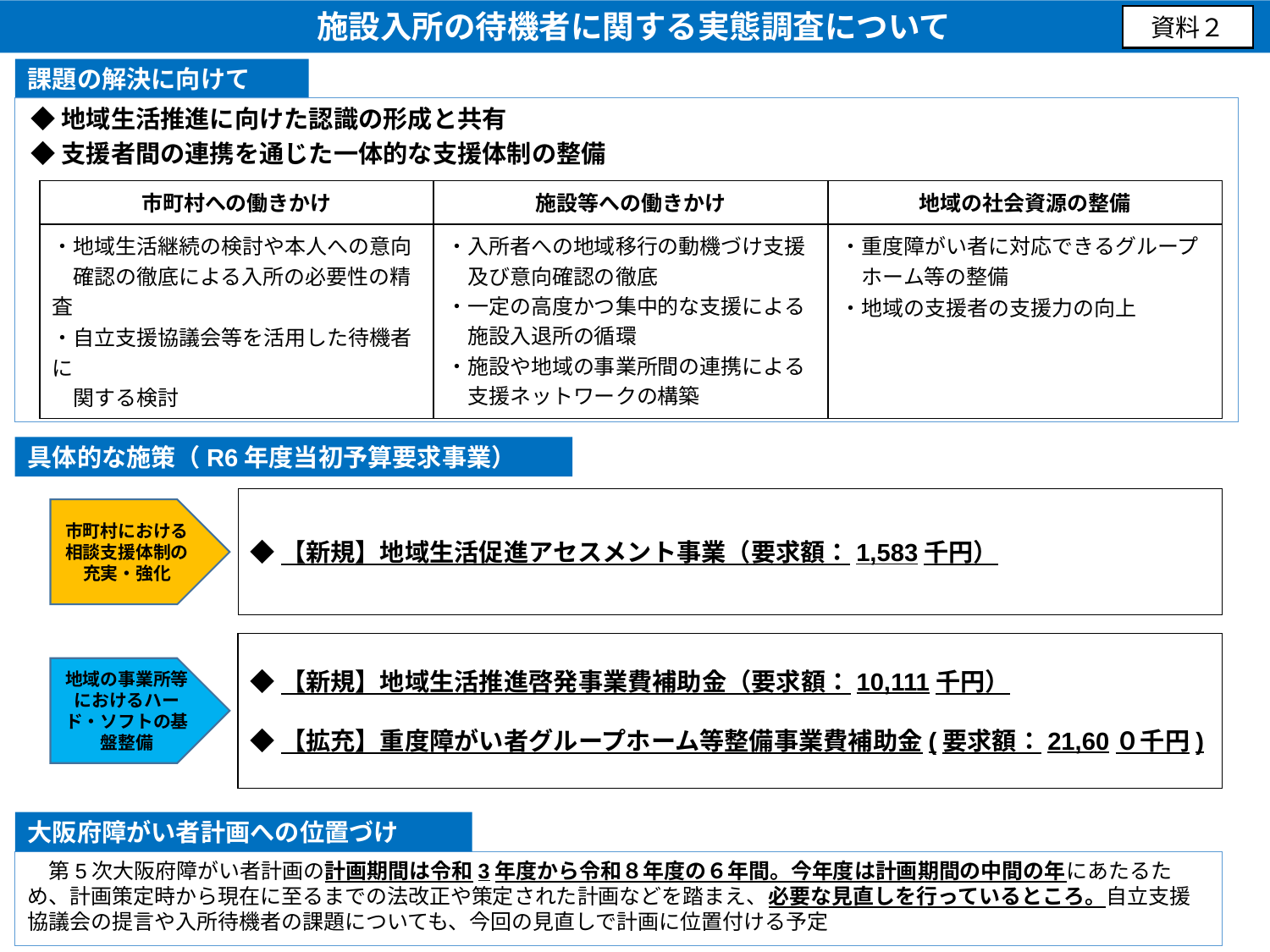

施設入所の待機者に関する実態調査について
資料２
課題の解決に向けて
 ◆地域生活推進に向けた認識の形成と共有
 ◆支援者間の連携を通じた一体的な支援体制の整備
| 市町村への働きかけ | 施設等への働きかけ | 地域の社会資源の整備 |
| --- | --- | --- |
| ・地域生活継続の検討や本人への意向 　確認の徹底による入所の必要性の精査 ・自立支援協議会等を活用した待機者に 　関する検討 | ・入所者への地域移行の動機づけ支援 　及び意向確認の徹底 ・一定の高度かつ集中的な支援による 　施設入退所の循環 ・施設や地域の事業所間の連携による 　支援ネットワークの構築 | ・重度障がい者に対応できるグループ 　ホーム等の整備 ・地域の支援者の支援力の向上 |
具体的な施策（R6年度当初予算要求事業）
◆【新規】地域生活促進アセスメント事業（要求額：1,583千円）
市町村における
相談支援体制の充実・強化
◆【新規】地域生活推進啓発事業費補助金（要求額：10,111千円）

◆【拡充】重度障がい者グループホーム等整備事業費補助金(要求額：21,60０千円)
地域の事業所等におけるハード・ソフトの基盤整備
大阪府障がい者計画への位置づけ
　第5次大阪府障がい者計画の計画期間は令和3年度から令和８年度の６年間。今年度は計画期間の中間の年にあたるため、計画策定時から現在に至るまでの法改正や策定された計画などを踏まえ、必要な見直しを行っているところ。自立支援協議会の提言や入所待機者の課題についても、今回の見直しで計画に位置付ける予定